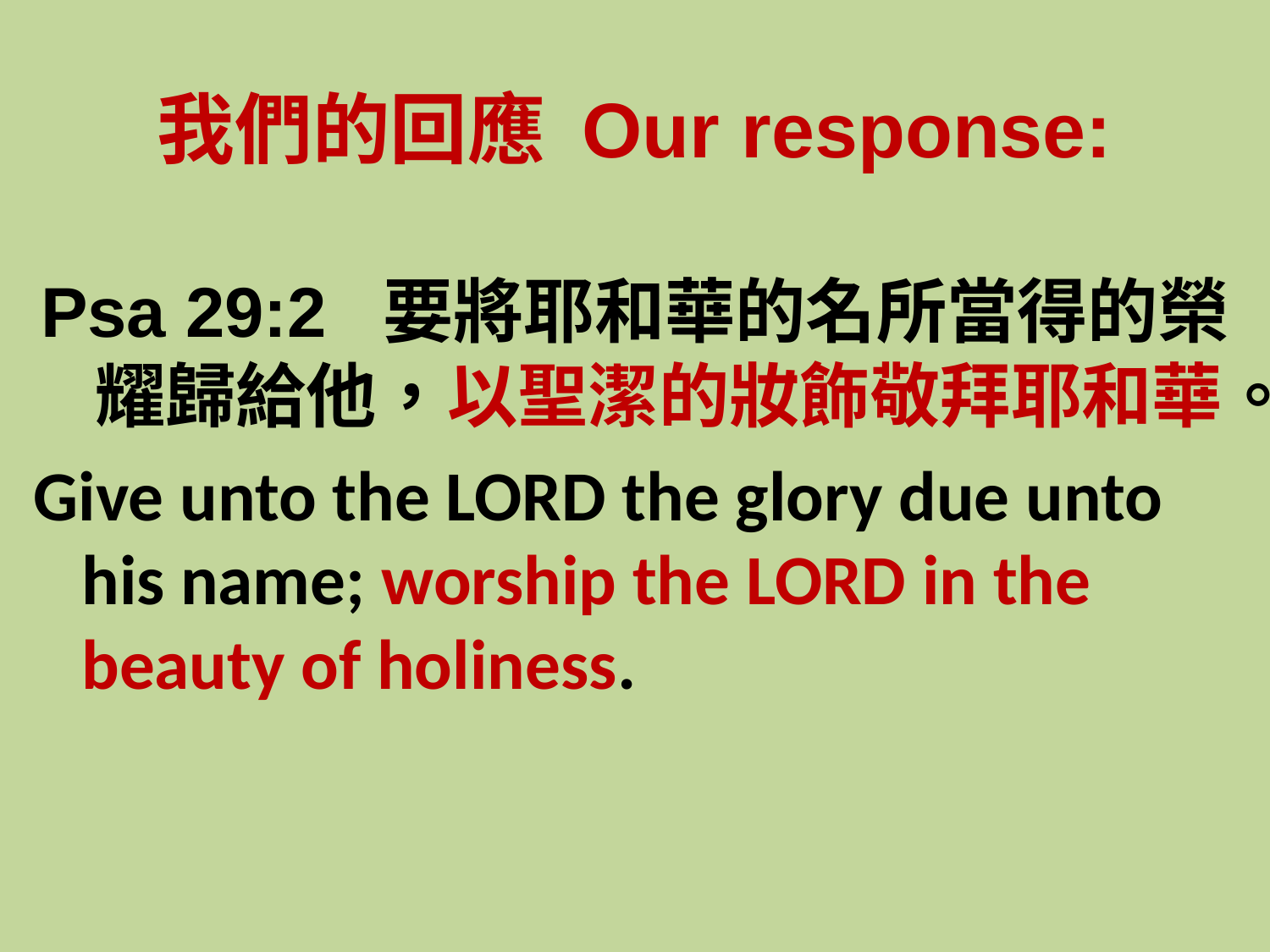

我們的回應 Our response:

Psa 29:2  要將耶和華的名所當得的榮耀歸給他，以聖潔的妝飾敬拜耶和華。
Give unto the LORD the glory due unto his name; worship the LORD in the beauty of holiness.